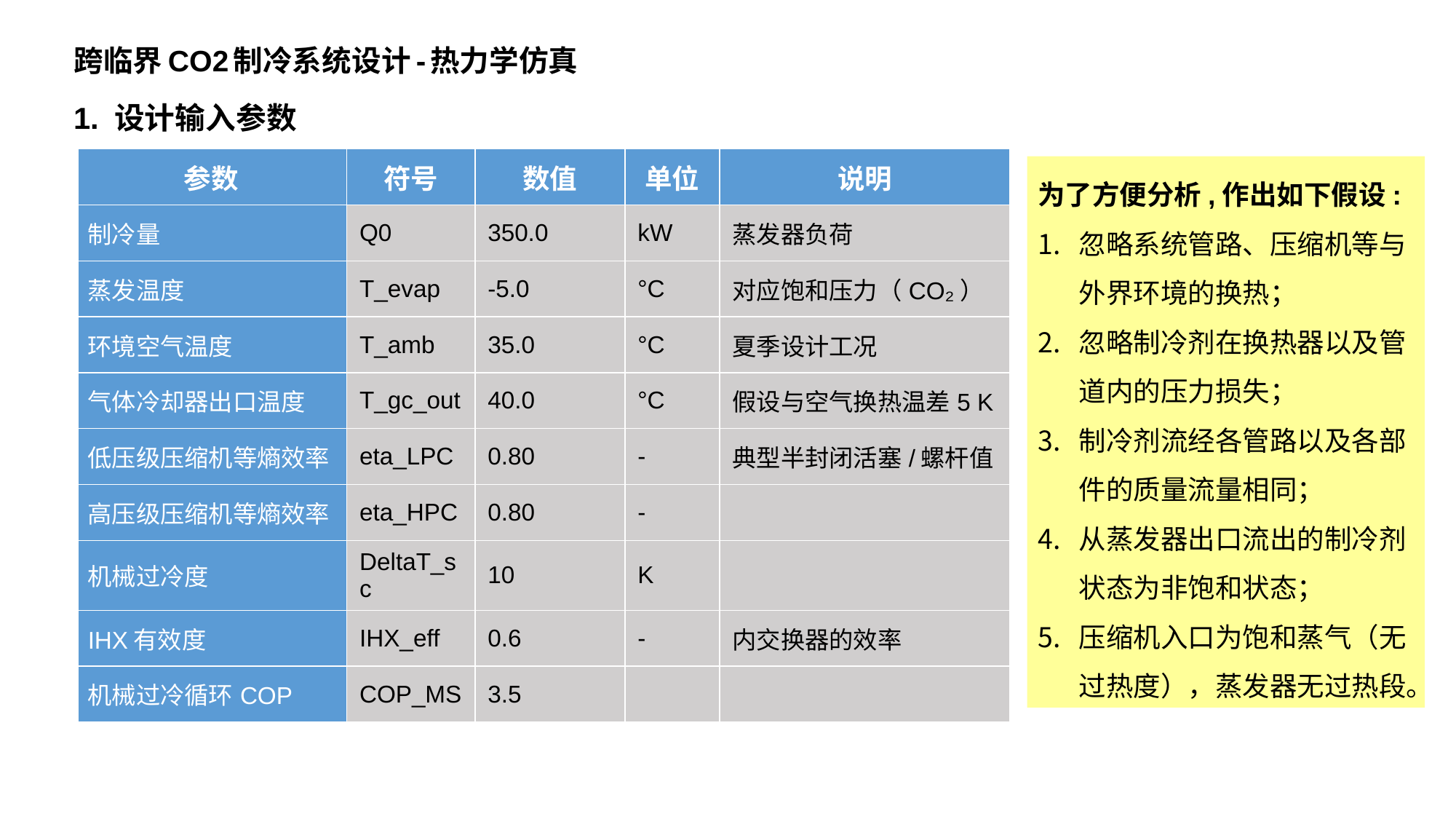

# 跨临界CO2制冷系统设计-热力学仿真
1. 设计输入参数
| 参数 | 符号 | 数值 | 单位 | 说明 |
| --- | --- | --- | --- | --- |
| 制冷量 | Q0​ | 350.0 | kW | 蒸发器负荷 |
| 蒸发温度 | T\_evap​ | -5.0 | °C | 对应饱和压力（CO₂） |
| 环境空气温度 | T\_amb | 35.0 | °C | 夏季设计工况 |
| 气体冷却器出口温度 | T\_gc\_out​ | 40.0 | °C | 假设与空气换热温差5 K |
| 低压级压缩机等熵效率 | eta\_LPC | 0.80 | - | 典型半封闭活塞/螺杆值 |
| 高压级压缩机等熵效率 | eta\_HPC | 0.80 | - |  |
| 机械过冷度 | DeltaT\_sc | 10 | K |  |
| IHX有效度 | IHX\_eff | 0.6 | - | 内交换器的效率 |
| 机械过冷循环COP | COP\_MS | 3.5 |  |  |
为了方便分析,作出如下假设:
忽略系统管路、压缩机等与外界环境的换热；
忽略制冷剂在换热器以及管道内的压力损失；
制冷剂流经各管路以及各部件的质量流量相同；
从蒸发器出口流出的制冷剂状态为非饱和状态；
压缩机入口为饱和蒸气（无过热度），蒸发器无过热段。